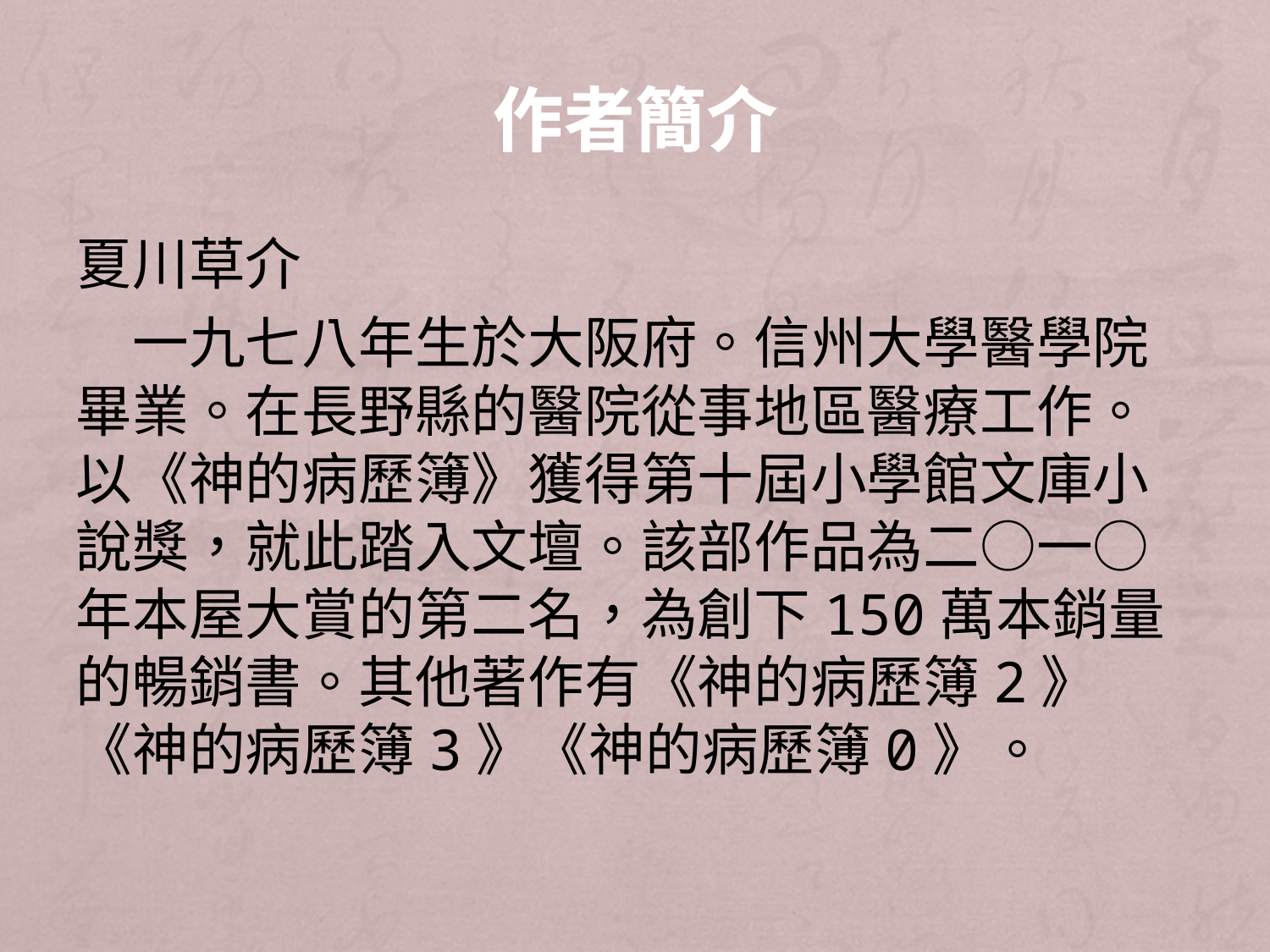

# 作者簡介
夏川草介
　一九七八年生於大阪府。信州大學醫學院畢業。在長野縣的醫院從事地區醫療工作。以《神的病歷簿》獲得第十屆小學館文庫小說獎，就此踏入文壇。該部作品為二○一○年本屋大賞的第二名，為創下150萬本銷量的暢銷書。其他著作有《神的病歷簿2》《神的病歷簿3》《神的病歷簿0》。